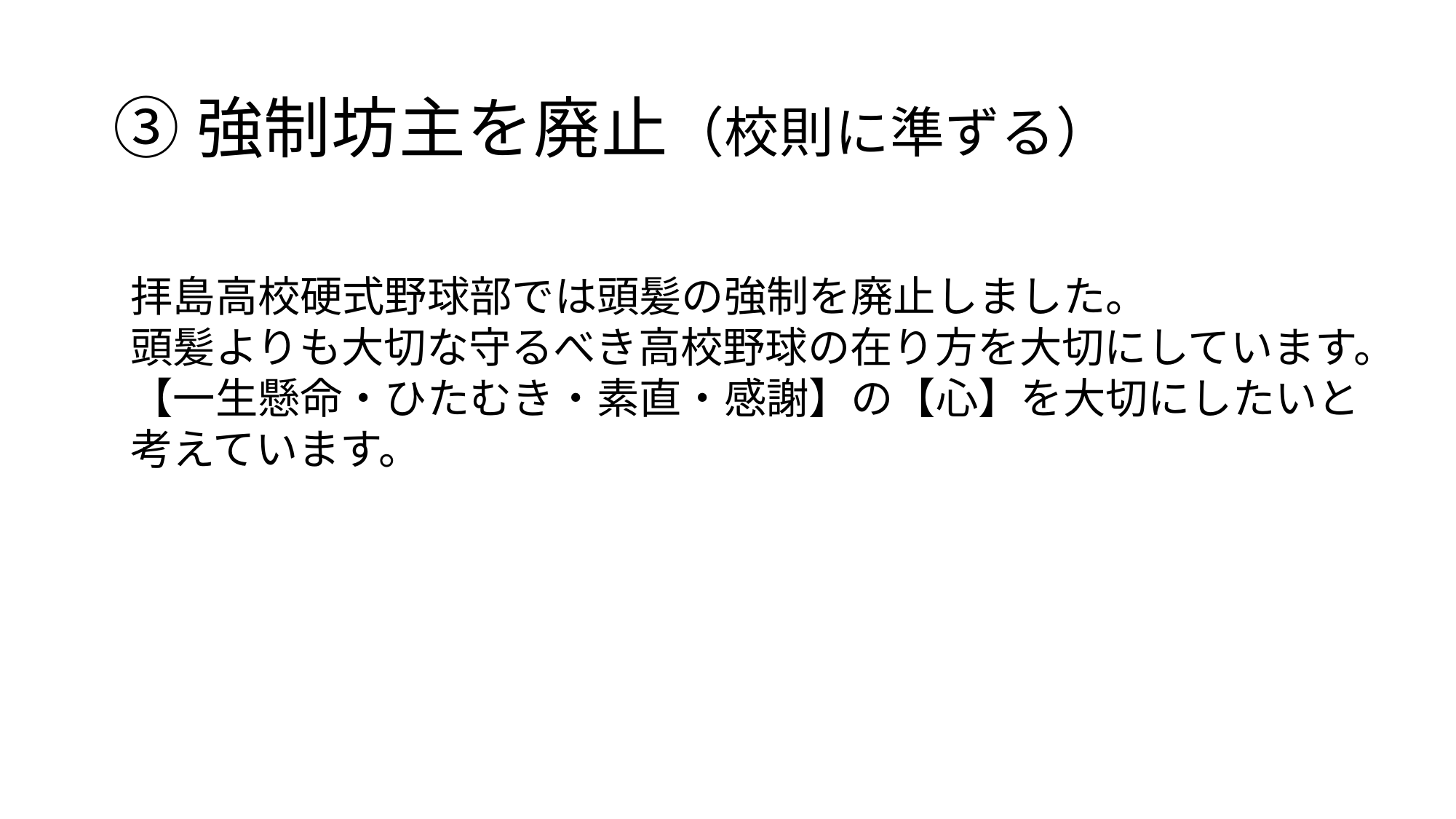

# ③強制坊主を廃止（校則に準ずる）
拝島高校硬式野球部では頭髪の強制を廃止しました。
頭髪よりも大切な守るべき高校野球の在り方を大切にしています。
【一生懸命・ひたむき・素直・感謝】の【心】を大切にしたいと考えています。